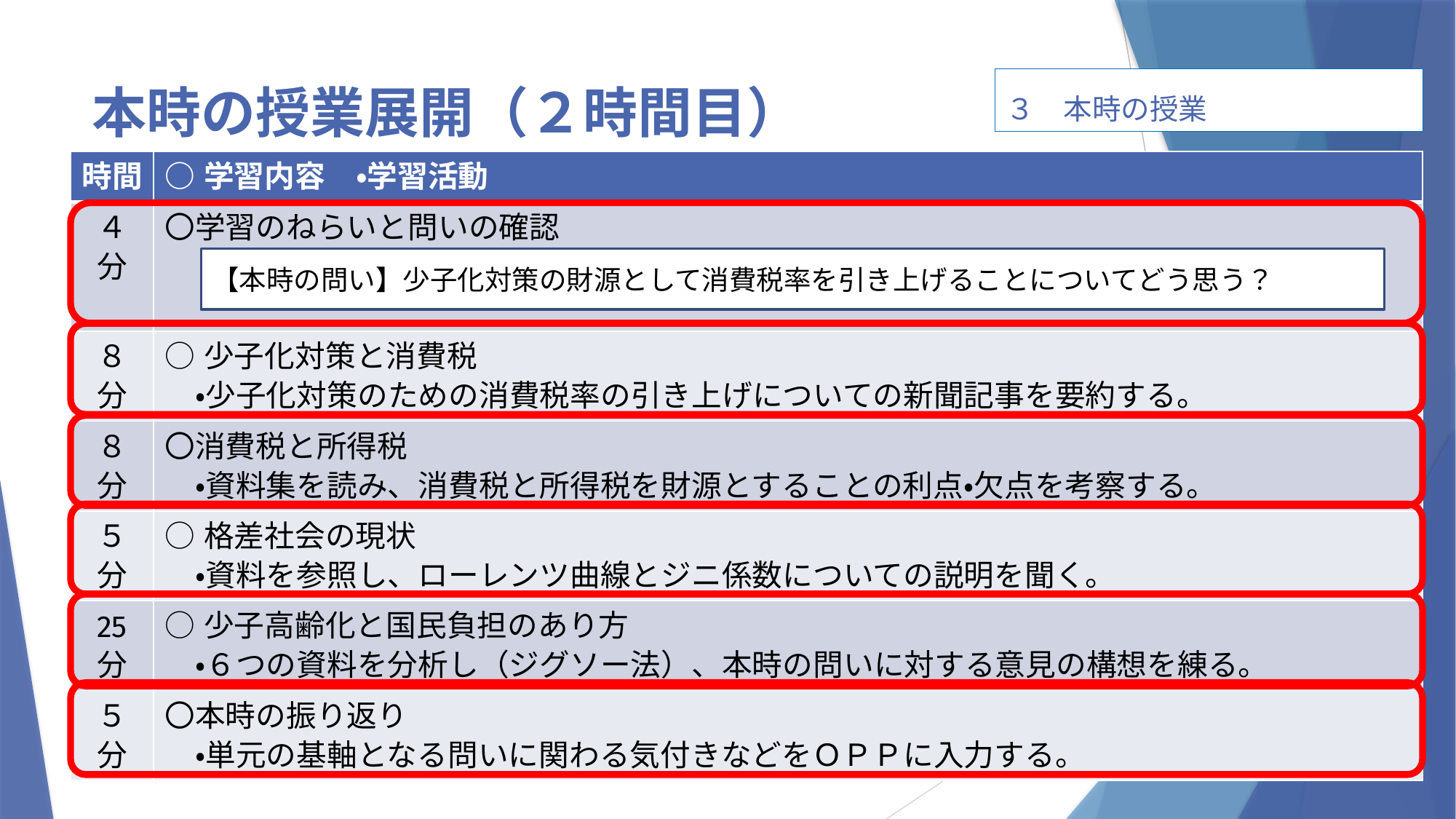

３　本時の授業
# 本時の授業展開（２時間目）
| 時間 | ○学習内容　・学習活動 |
| --- | --- |
| ４ 分 | 〇学習のねらいと問いの確認 |
| ８ 分 | ○少子化対策と消費税 　・少子化対策のための消費税率の引き上げについての新聞記事を要約する。 |
| ８ 分 | 〇消費税と所得税 　・資料集を読み、消費税と所得税を財源とすることの利点・欠点を考察する。 |
| ５ 分 | ○格差社会の現状 　・資料を参照し、ローレンツ曲線とジニ係数についての説明を聞く。 |
| 25 分 | ○少子高齢化と国民負担のあり方 　・６つの資料を分析し（ジグソー法）、本時の問いに対する意見の構想を練る。 |
| ５ 分 | 〇本時の振り返り 　・単元の基軸となる問いに関わる気付きなどをＯＰＰに入力する。 |

【本時の問い】少子化対策の財源として消費税率を引き上げることについてどう思う？